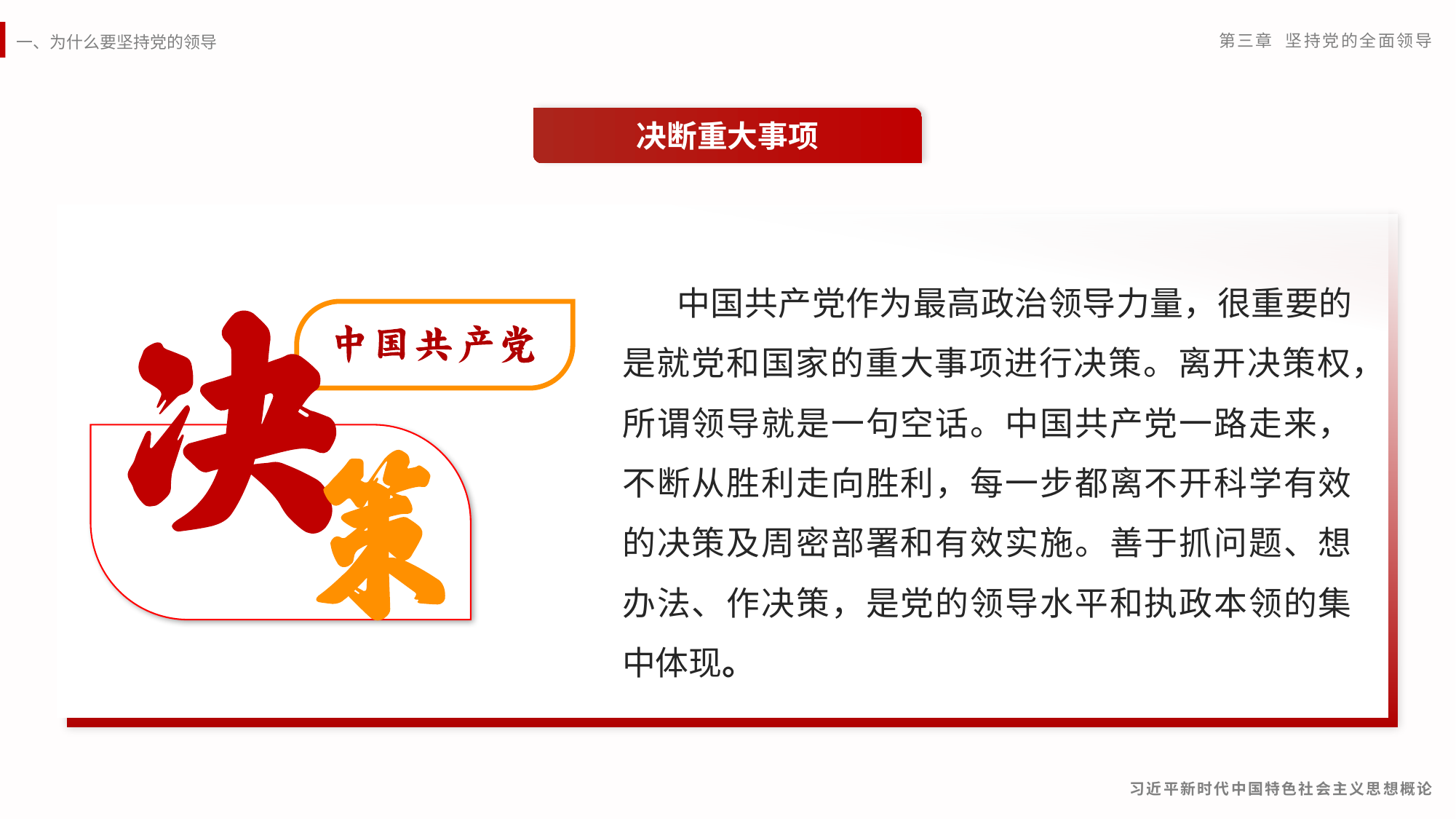

决断重大事项

中国共产党作为最高政治领导力量，很重要的是就党和国家的重大事项进行决策。离开决策权，所谓领导就是一句空话。中国共产党一路走来，不断从胜利走向胜利，每一步都离不开科学有效的决策及周密部署和有效实施。善于抓问题、想办法、作决策，是党的领导水平和执政本领的集中体现。